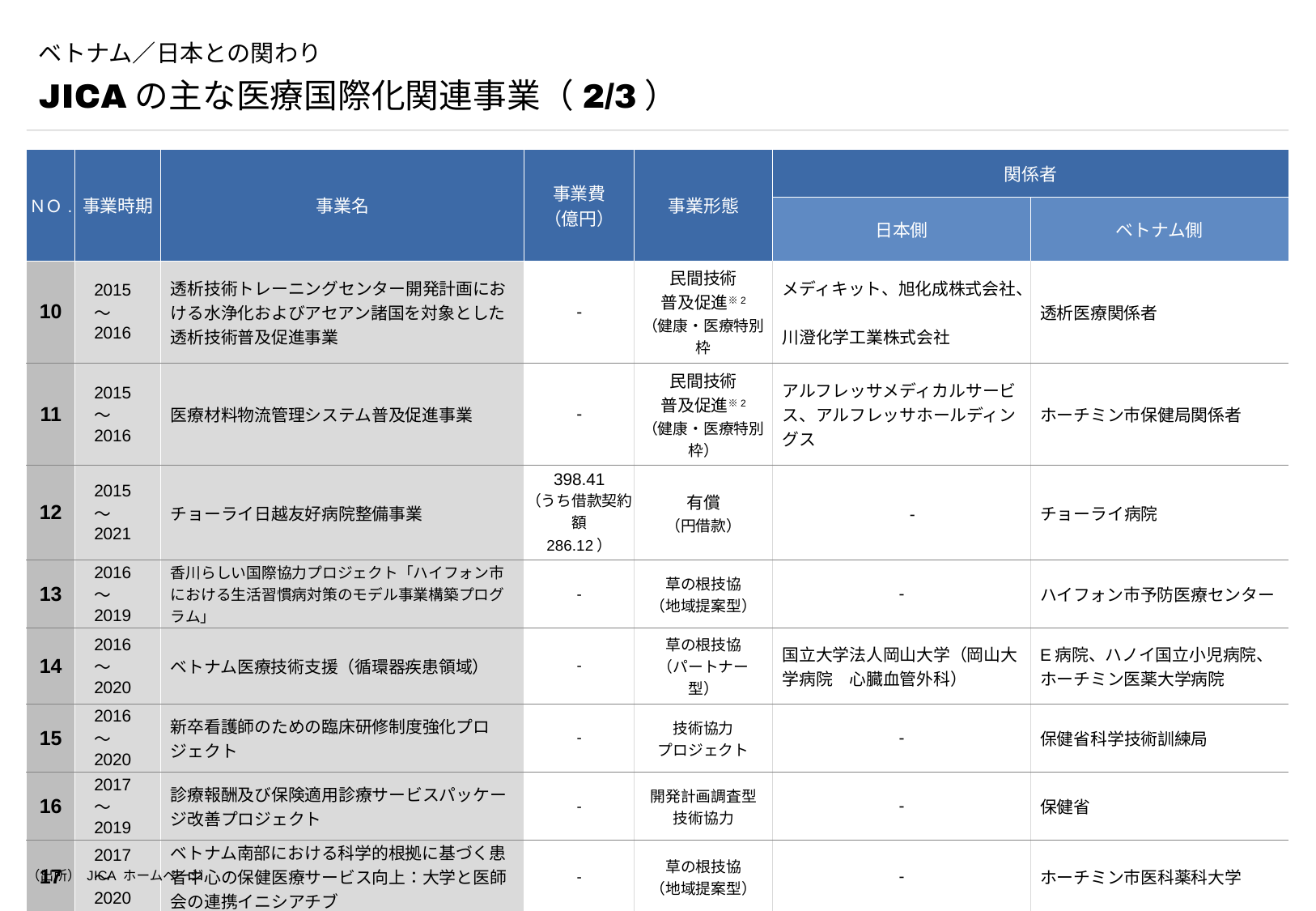

# ベトナム／日本との関わり
JICAの主な医療国際化関連事業（2/3）
| ＮＯ. | 事業時期 | 事業名 | 事業費 （億円） | 事業形態 | 関係者 |  |
| --- | --- | --- | --- | --- | --- | --- |
|  |  |  |  |  | 日本側 | ベトナム側 |
| 10 | 2015～2016 | 透析技術トレーニングセンター開発計画における水浄化およびアセアン諸国を対象とした透析技術普及促進事業 | - | 民間技術 普及促進※2 （健康・医療特別枠 | メディキット、旭化成株式会社、 川澄化学工業株式会社 | 透析医療関係者 |
| 11 | 2015～2016 | 医療材料物流管理システム普及促進事業 | - | 民間技術 普及促進※2 （健康・医療特別枠） | アルフレッサメディカルサービス、アルフレッサホールディングス | ホーチミン市保健局関係者 |
| 12 | 2015～2021 | チョーライ日越友好病院整備事業 | 398.41 （うち借款契約額 286.12） | 有償 （円借款） | - | チョーライ病院 |
| 13 | 2016～2019 | 香川らしい国際協力プロジェクト「ハイフォン市における生活習慣病対策のモデル事業構築プログラム」 | - | 草の根技協 （地域提案型） | - | ハイフォン市予防医療センター |
| 14 | 2016～2020 | ベトナム医療技術支援（循環器疾患領域） | - | 草の根技協 （パートナー型） | 国立大学法人岡山大学（岡山大学病院　心臓血管外科） | E病院、ハノイ国立小児病院、ホーチミン医薬大学病院 |
| 15 | 2016～2020 | 新卒看護師のための臨床研修制度強化プロジェクト | - | 技術協力 プロジェクト | - | 保健省科学技術訓練局 |
| 16 | 2017～2019 | 診療報酬及び保険適用診療サービスパッケージ改善プロジェクト | - | 開発計画調査型技術協力 | - | 保健省 |
| 17 | 2017～2020 | ベトナム南部における科学的根拠に基づく患者中心の保健医療サービス向上：大学と医師会の連携イニシアチブ | - | 草の根技協 （地域提案型） | - | ホーチミン市医科薬科大学 |
| 18 | 2017～2021 | チョーライ病院向け病院運営・管理能力向上支援プロジェクト | - | 有償技術支援－附帯プロ | - | チョーライ病院 |
（出所） JICA ホームページ